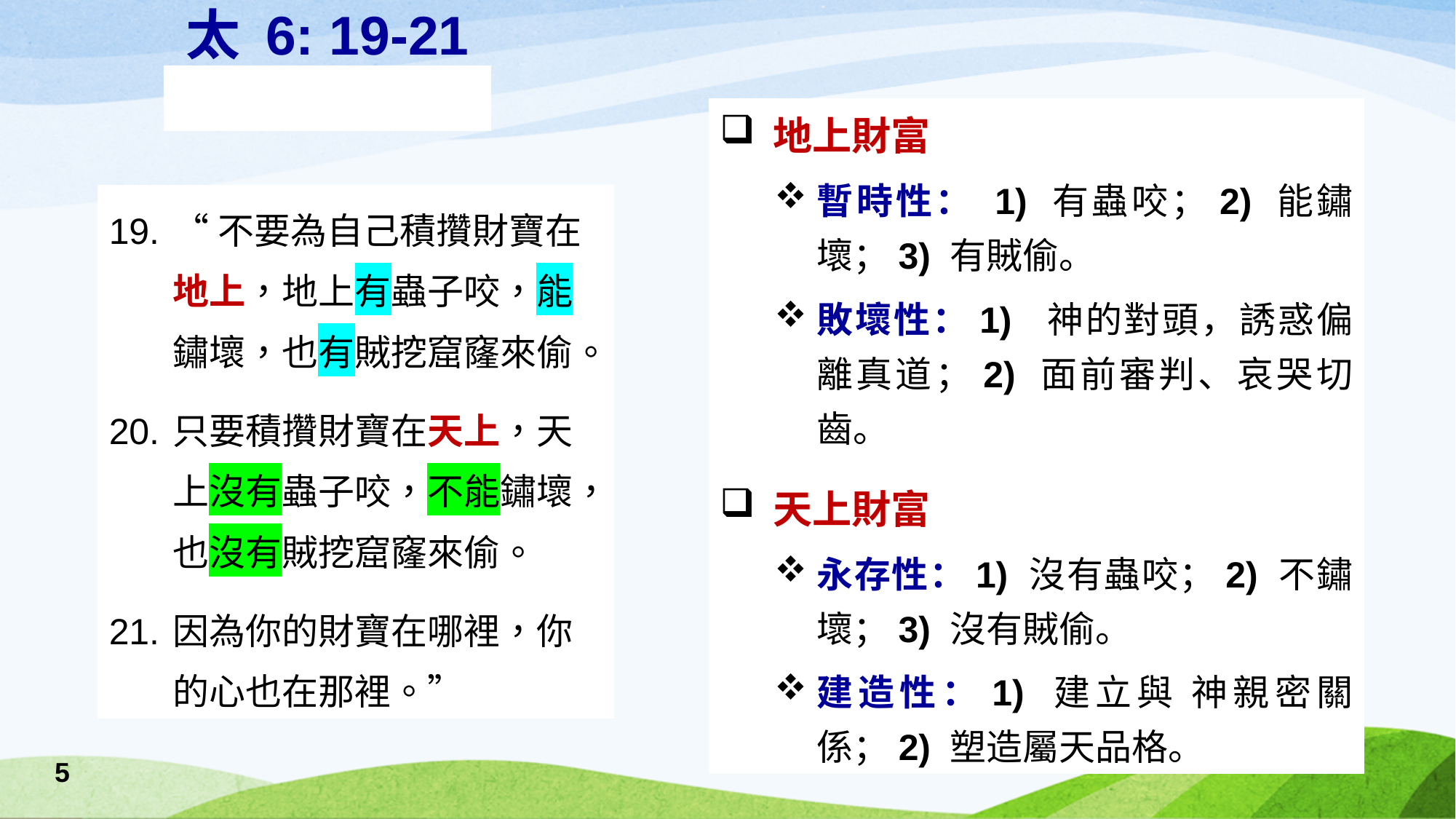

太 6: 19-21
地上財富
暫時性： 1) 有蟲咬；2) 能鏽壞；3) 有賊偷。
敗壞性：1)  神的對頭，誘惑偏離真道；2) 面前審判、哀哭切齒。
天上財富
永存性：1) 沒有蟲咬；2) 不鏽壞；3) 沒有賊偷。
建造性：1) 建立與 神親密關係；2) 塑造屬天品格。
“不要為自己積攢財寶在地上，地上有蟲子咬，能鏽壞，也有賊挖窟窿來偷。
只要積攢財寶在天上，天上沒有蟲子咬，不能鏽壞，也沒有賊挖窟窿來偷。
因為你的財寶在哪裡，你的心也在那裡。”
5